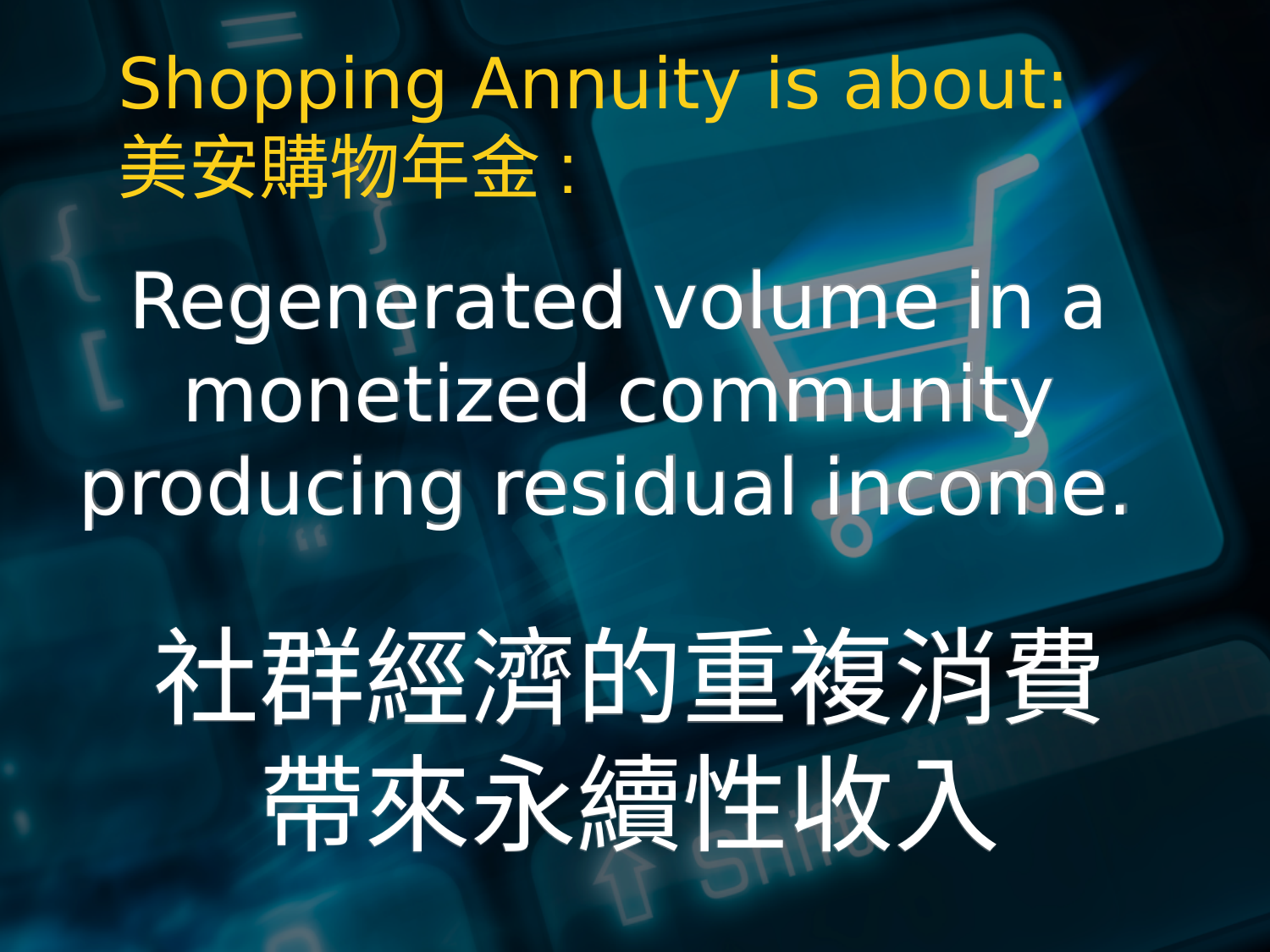

Shopping Annuity is about:
美安購物年金:
Regenerated volume in a monetized community producing residual income.
社群經濟的重複消費
帶來永續性收入